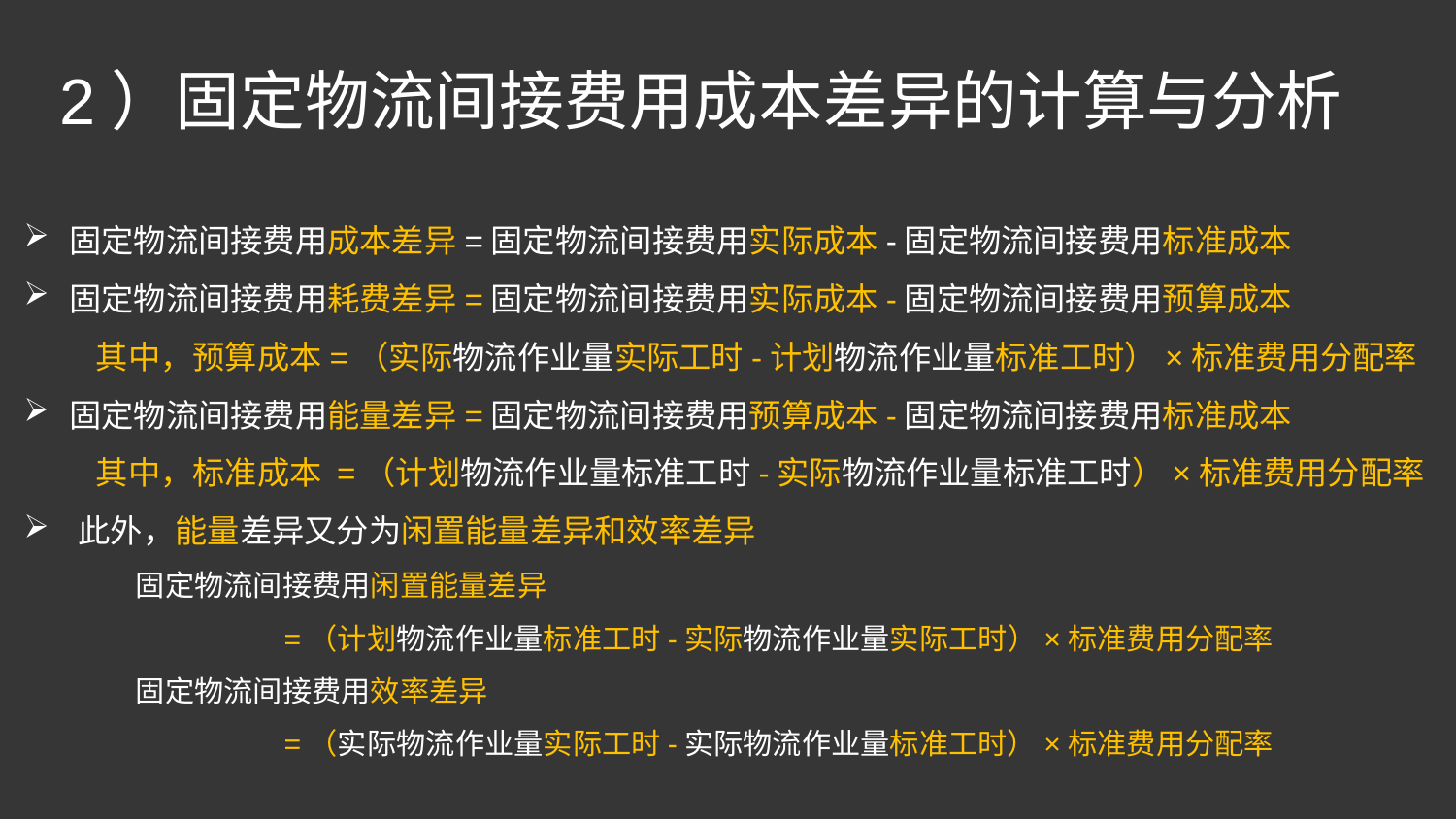

2）固定物流间接费用成本差异的计算与分析
固定物流间接费用成本差异=固定物流间接费用实际成本-固定物流间接费用标准成本
固定物流间接费用耗费差异=固定物流间接费用实际成本-固定物流间接费用预算成本
 其中，预算成本=（实际物流作业量实际工时-计划物流作业量标准工时）×标准费用分配率
固定物流间接费用能量差异=固定物流间接费用预算成本-固定物流间接费用标准成本
 其中，标准成本 =（计划物流作业量标准工时-实际物流作业量标准工时）×标准费用分配率
此外，能量差异又分为闲置能量差异和效率差异
固定物流间接费用闲置能量差异
                  =（计划物流作业量标准工时-实际物流作业量实际工时）×标准费用分配率
固定物流间接费用效率差异
                  =（实际物流作业量实际工时-实际物流作业量标准工时）×标准费用分配率